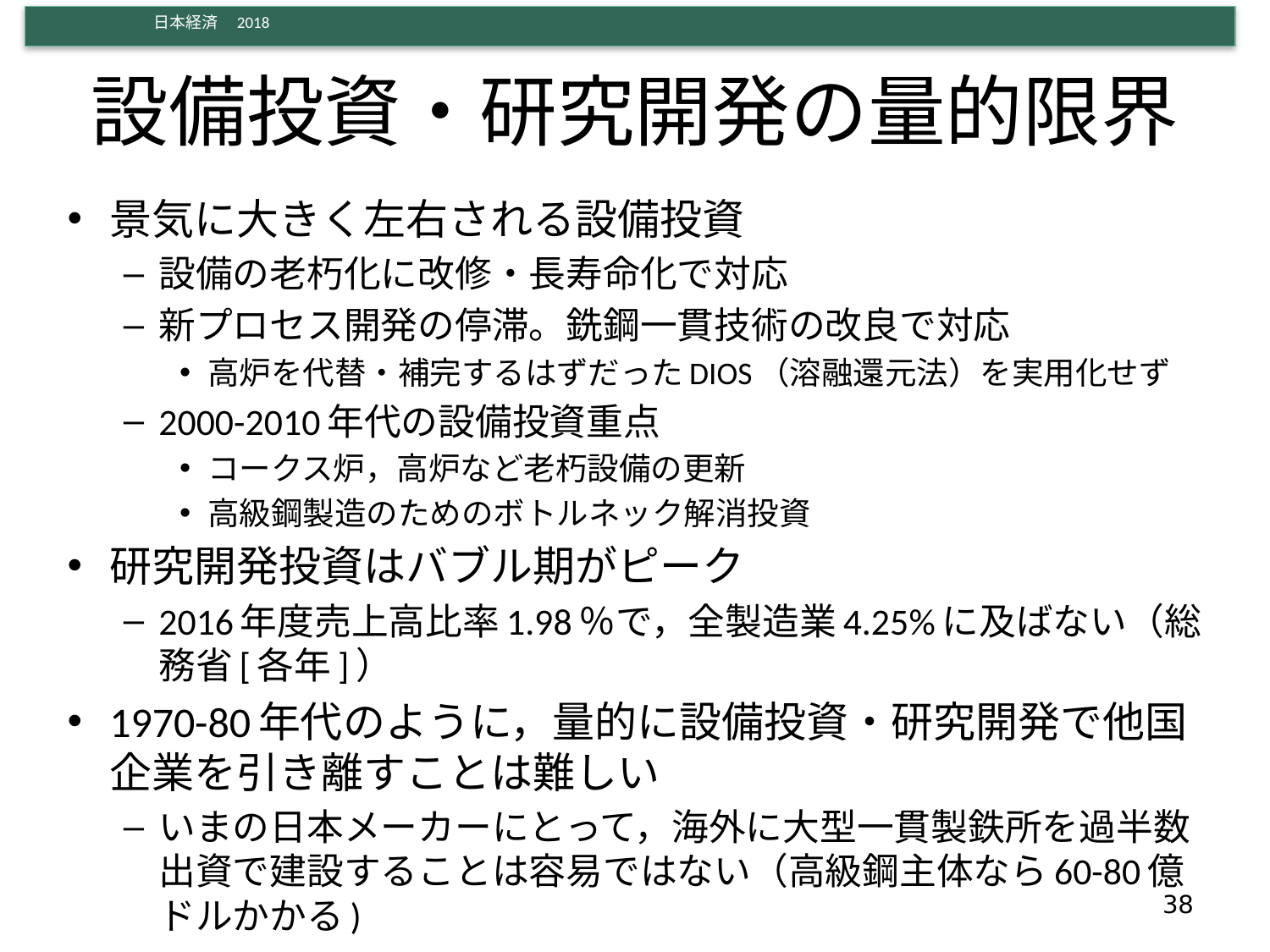

# 設備投資・研究開発の量的限界
景気に大きく左右される設備投資
設備の老朽化に改修・長寿命化で対応
新プロセス開発の停滞。銑鋼一貫技術の改良で対応
高炉を代替・補完するはずだったDIOS（溶融還元法）を実用化せず
2000-2010年代の設備投資重点
コークス炉，高炉など老朽設備の更新
高級鋼製造のためのボトルネック解消投資
研究開発投資はバブル期がピーク
2016年度売上高比率1.98％で，全製造業4.25%に及ばない（総務省[各年]）
1970-80年代のように，量的に設備投資・研究開発で他国企業を引き離すことは難しい
いまの日本メーカーにとって，海外に大型一貫製鉄所を過半数出資で建設することは容易ではない（高級鋼主体なら60-80億ドルかかる)

38